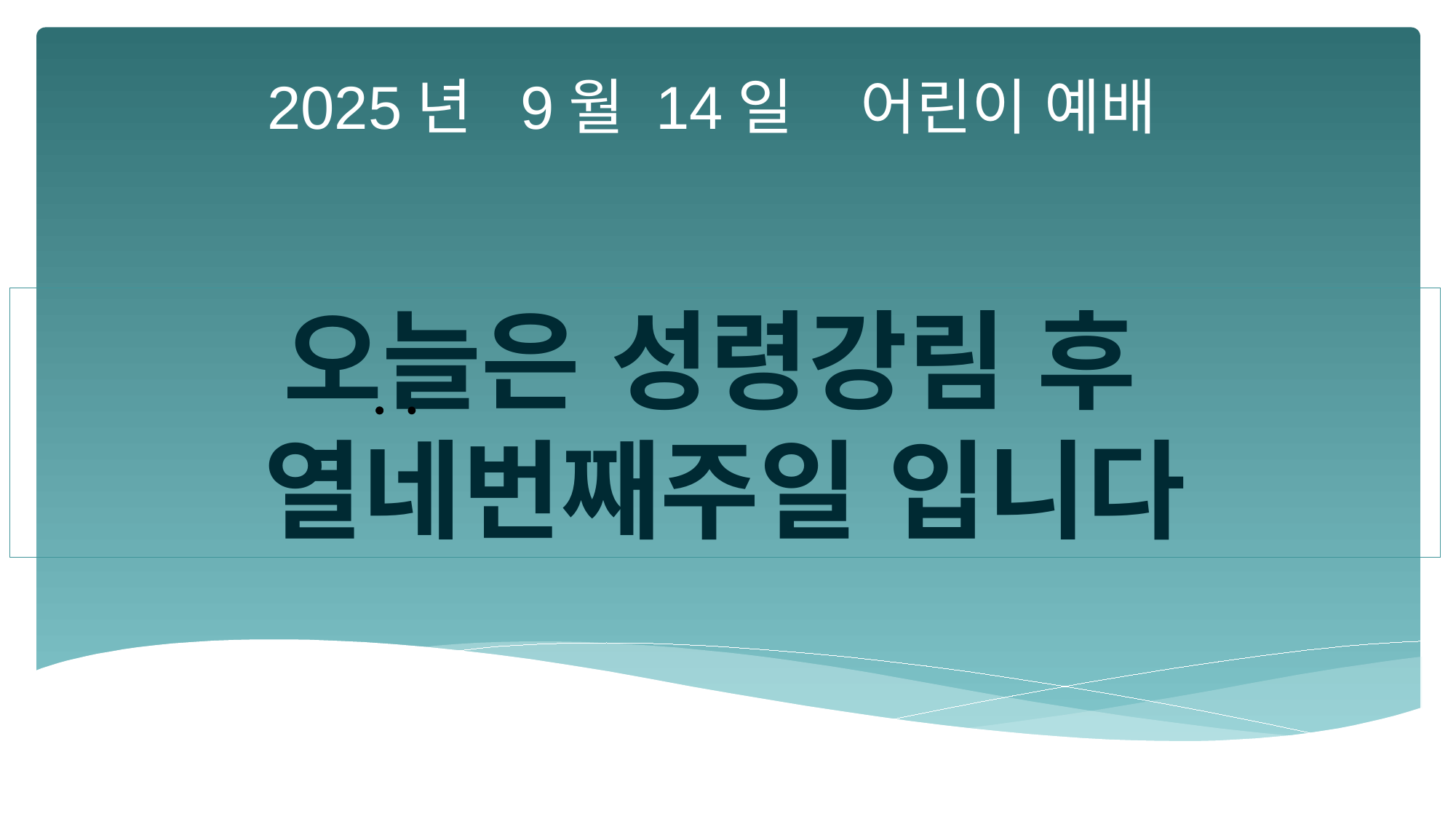

2025년  9월 14일    어린이 예배
오늘은 성령강림 후
열네번째주일 입니다
•
•
•